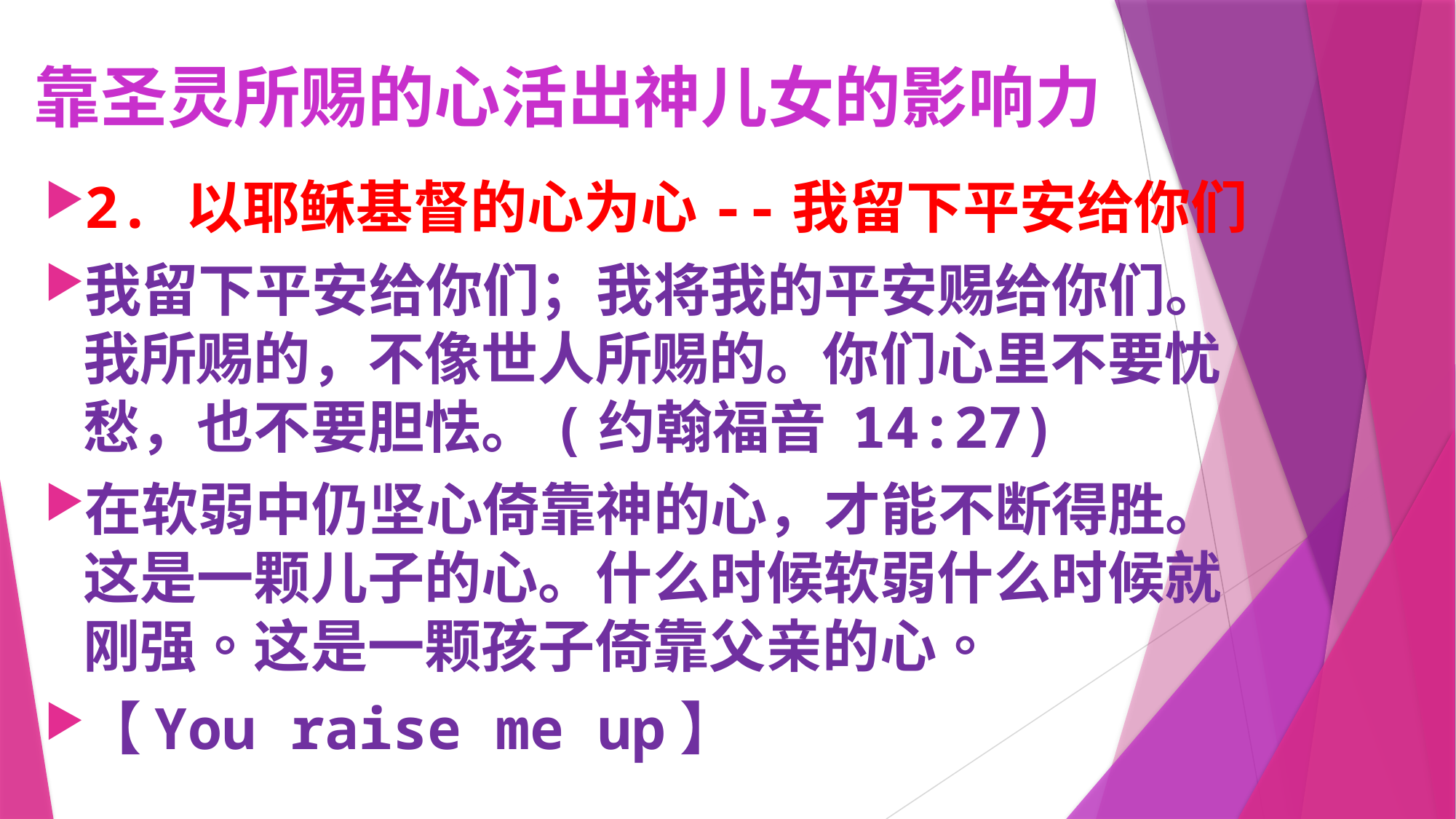

# 靠圣灵所赐的心活出神儿女的影响力
2.	以耶稣基督的心为心--我留下平安给你们
我留下平安给你们；我将我的平安赐给你们。我所赐的，不像世人所赐的。你们心里不要忧愁，也不要胆怯。(约翰福音 14:27)
在软弱中仍坚心倚靠神的心，才能不断得胜。这是一颗儿子的心。什么时候软弱什么时候就刚强。这是一颗孩子倚靠父亲的心。
【You raise me up】